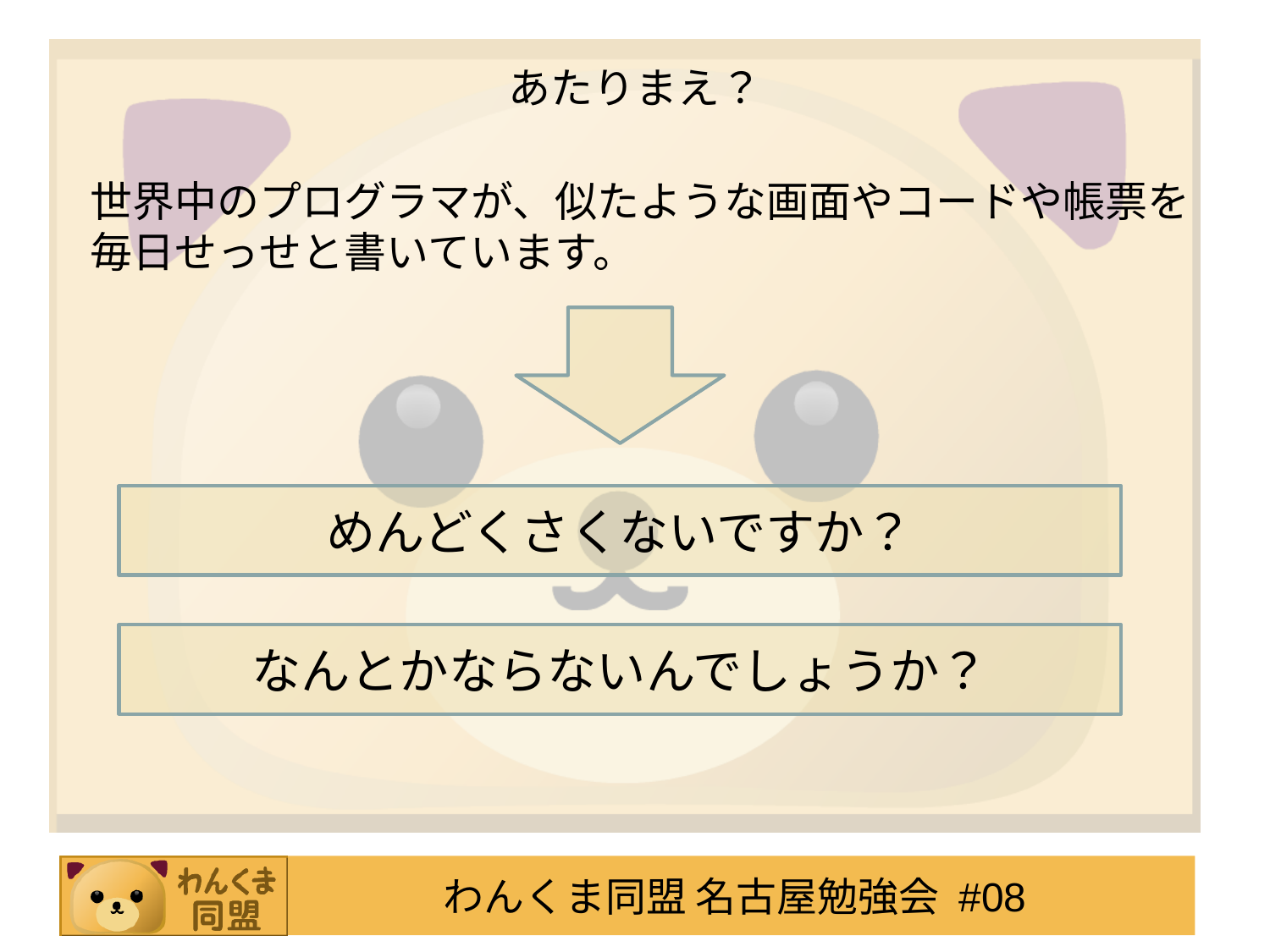

# あたりまえ？
世界中のプログラマが、似たような画面やコードや帳票を
毎日せっせと書いています。

めんどくさくないですか？
なんとかならないんでしょうか？